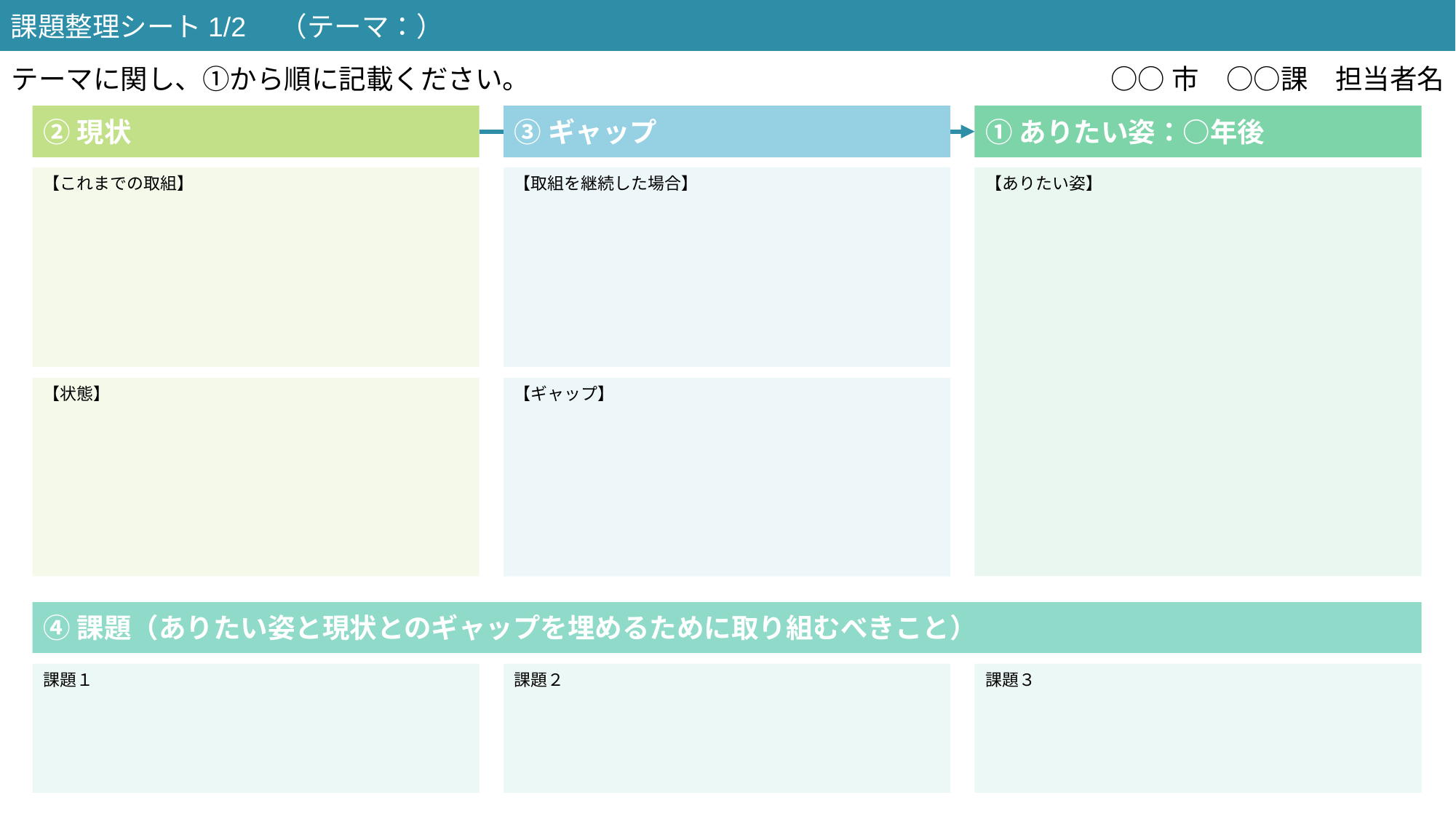

課題整理シート1/2　（テーマ：）
テーマに関し、①から順に記載ください。
○○市　○○課　担当者名
②現状
③ギャップ
①ありたい姿：○年後
【取組を継続した場合】

【これまでの取組】

【ありたい姿】
【ギャップ】

【状態】

④課題（ありたい姿と現状とのギャップを埋めるために取り組むべきこと）
課題２

課題３

課題１